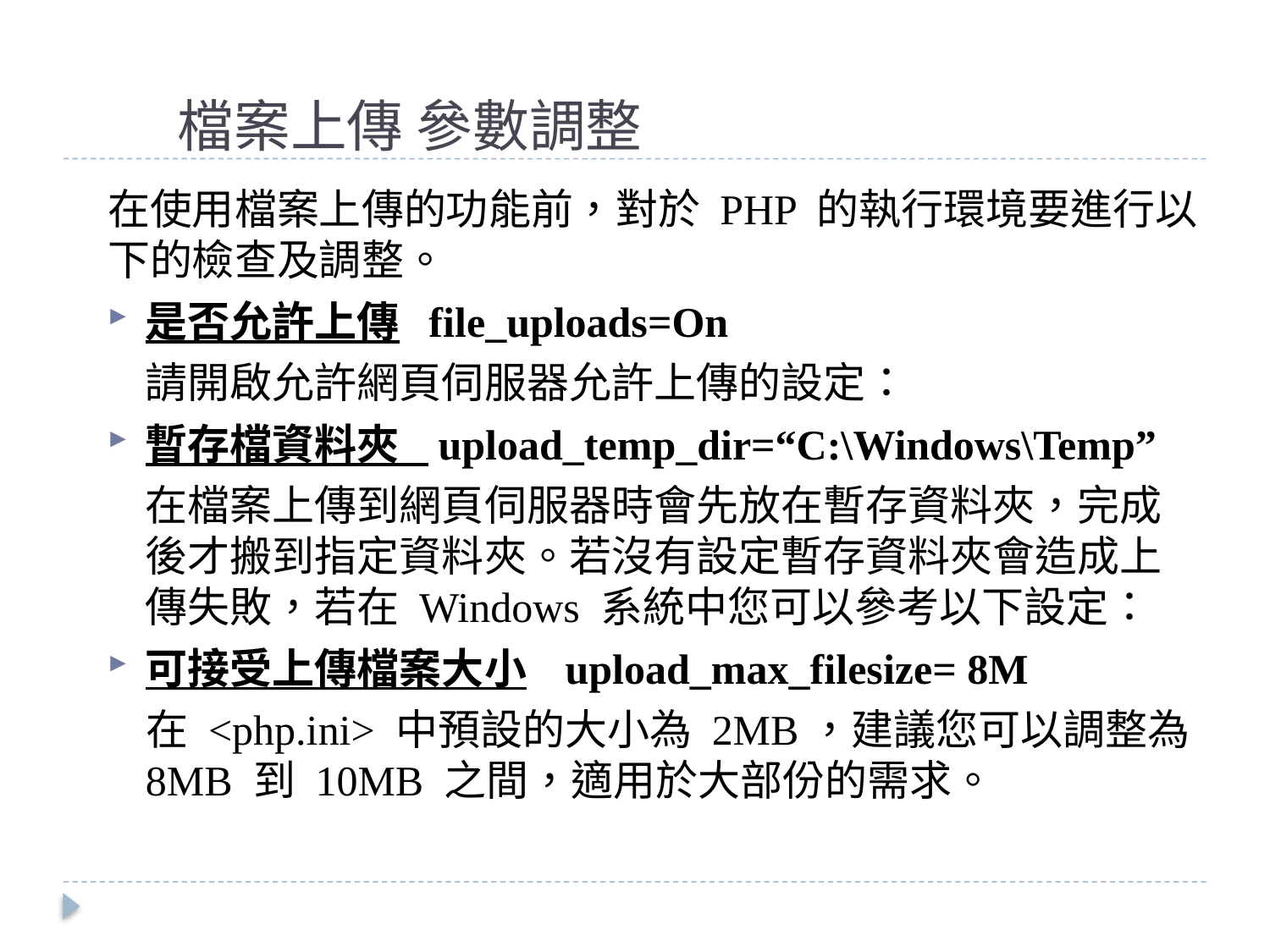

檔案上傳 參數調整
在使用檔案上傳的功能前，對於 PHP 的執行環境要進行以下的檢查及調整。
是否允許上傳  file_uploads=On
	請開啟允許網頁伺服器允許上傳的設定：
暫存檔資料夾   upload_temp_dir=“C:\Windows\Temp”
	在檔案上傳到網頁伺服器時會先放在暫存資料夾，完成後才搬到指定資料夾。若沒有設定暫存資料夾會造成上傳失敗，若在 Windows 系統中您可以參考以下設定：
可接受上傳檔案大小   upload_max_filesize= 8M
   在 <php.ini> 中預設的大小為 2MB，建議您可以調整為 8MB 到 10MB 之間，適用於大部份的需求。